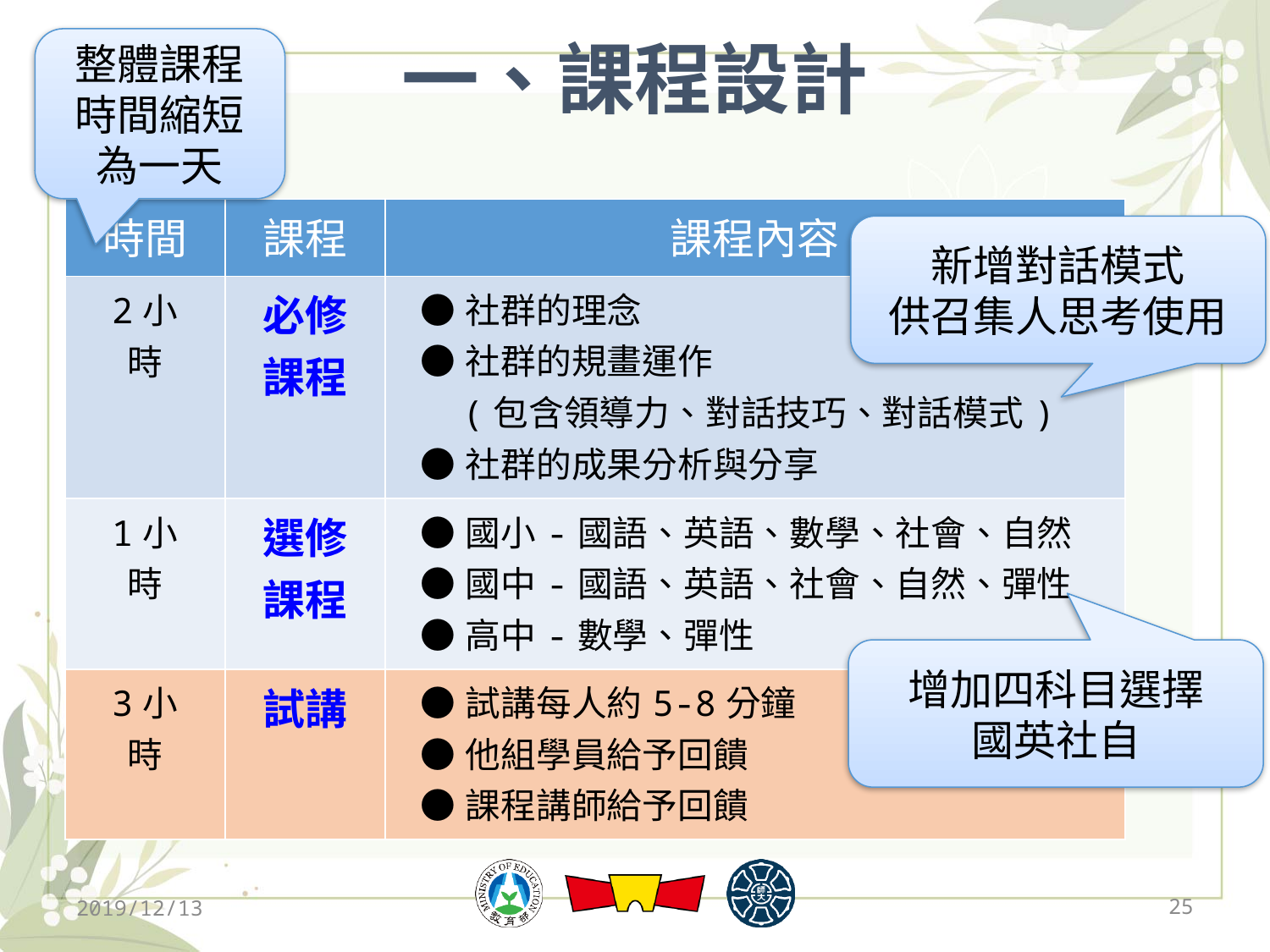

# 一、課程設計
整體課程
時間縮短
為一天
| 時間 | 課程 | 課程內容 |
| --- | --- | --- |
| 2小時 | 必修 課程 | ●社群的理念 ●社群的規畫運作 (包含領導力、對話技巧、對話模式) ●社群的成果分析與分享 |
| 1小時 | 選修 課程 | ●國小-國語、英語、數學、社會、自然 ●國中-國語、英語、社會、自然、彈性 ●高中-數學、彈性 |
| 3小時 | 試講 | ●試講每人約5-8分鐘 ●他組學員給予回饋 ●課程講師給予回饋 |
新增對話模式
供召集人思考使用
增加四科目選擇
國英社自
2019/12/13
25